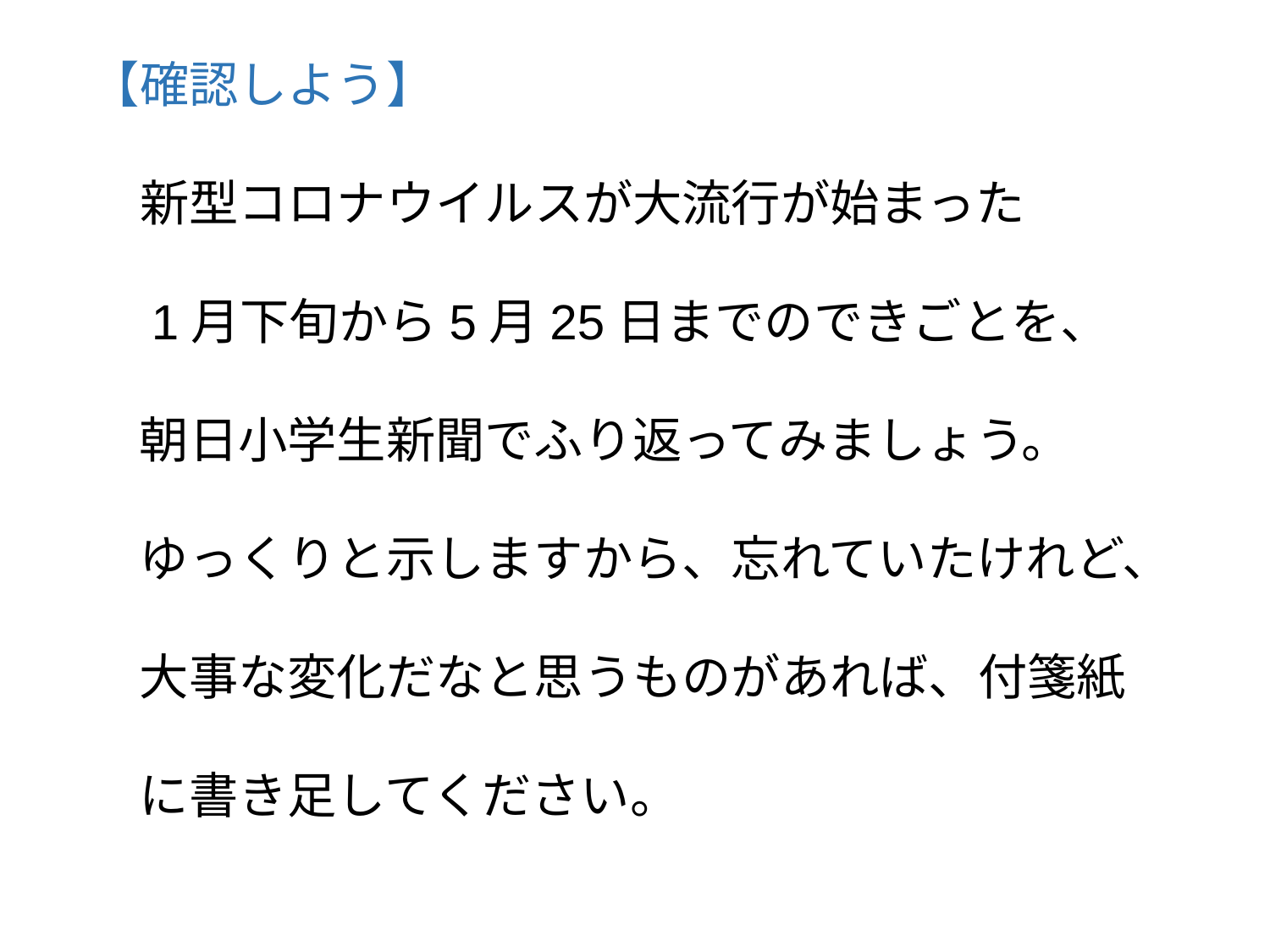

【確認しよう】

　新型コロナウイルスが大流行が始まった

　1月下旬から5月25日までのできごとを、

　朝日小学生新聞でふり返ってみましょう。

　ゆっくりと示しますから、忘れていたけれど、

　大事な変化だなと思うものがあれば、付箋紙

　に書き足してください。